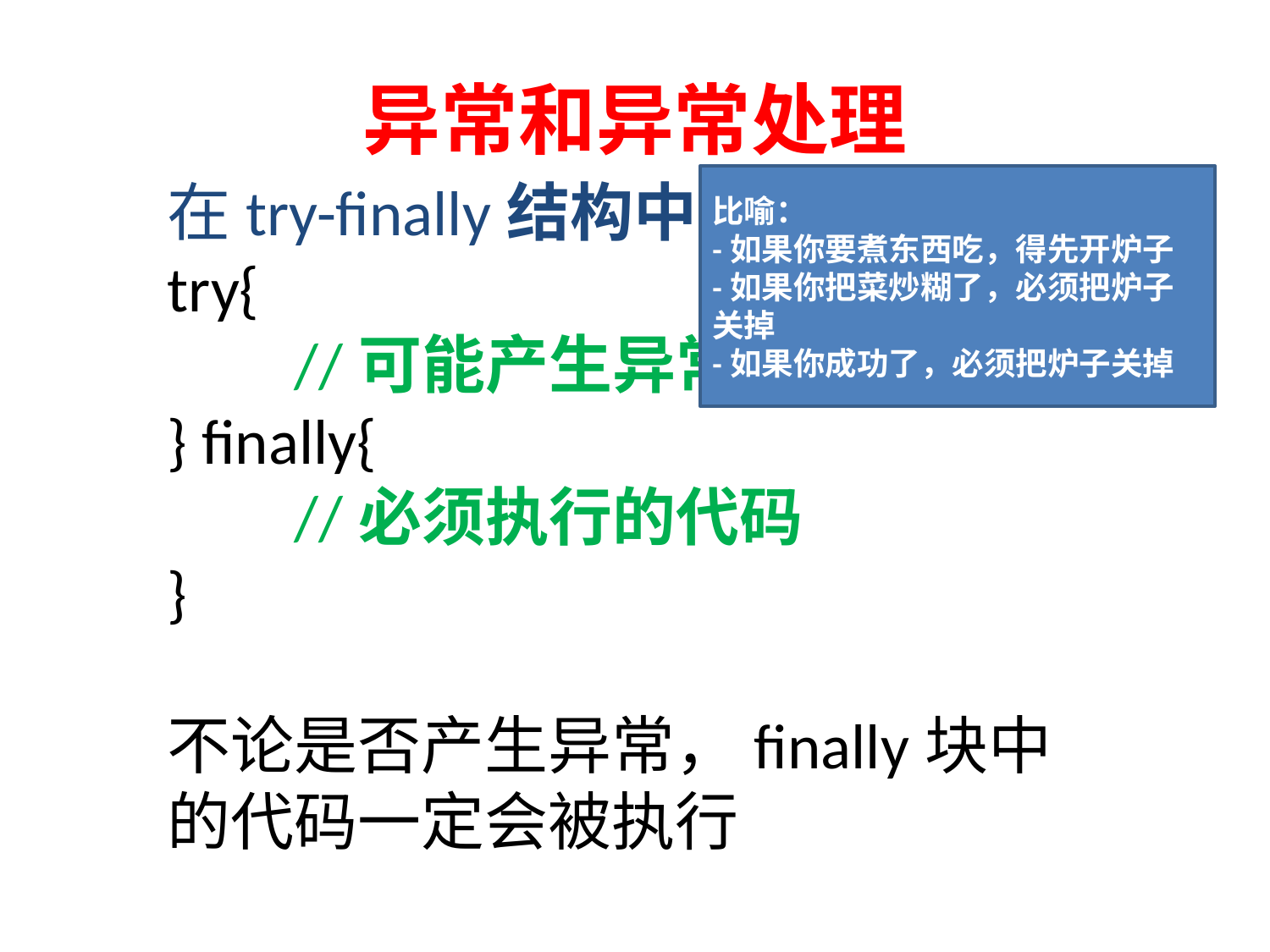

# 异常和异常处理
在try-finally结构中
try{
	//可能产生异常的代码
} finally{
	//必须执行的代码
}

不论是否产生异常，finally块中的代码一定会被执行
比喻：
-如果你要煮东西吃，得先开炉子
-如果你把菜炒糊了，必须把炉子关掉
-如果你成功了，必须把炉子关掉